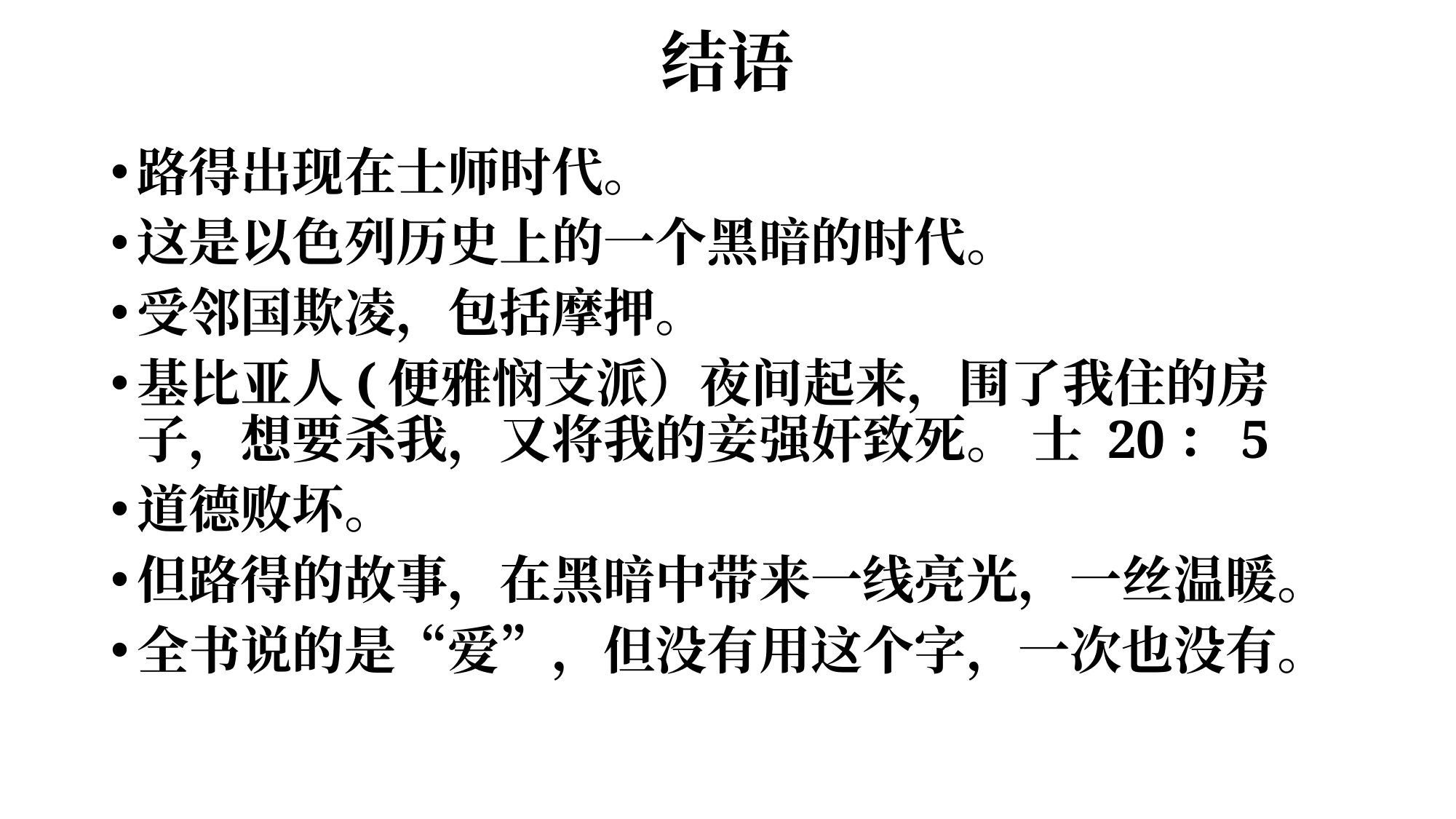

# 结语
路得出现在士师时代。
这是以色列历史上的一个黑暗的时代。
受邻国欺凌，包括摩押。
基比亚人(便雅悯支派）夜间起来，围了我住的房子，想要杀我，又将我的妾强奸致死。 士 20：5
道德败坏。
但路得的故事，在黑暗中带来一线亮光，一丝温暖。
全书说的是“爱”，但没有用这个字，一次也没有。